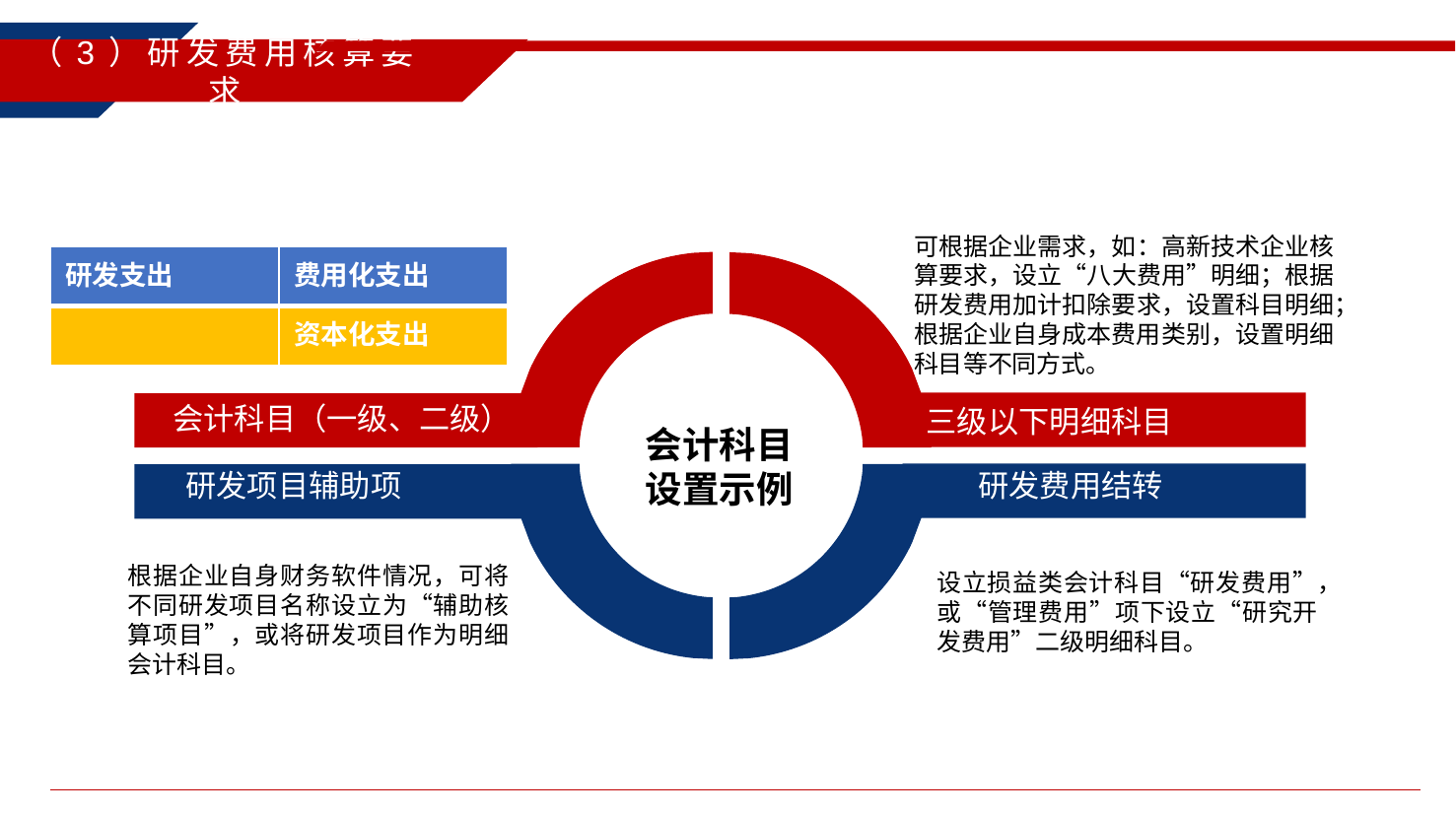

（3）研发费用核算要求

可根据企业需求，如：高新技术企业核算要求，设立“八大费用”明细；根据研发费用加计扣除要求，设置科目明细；根据企业自身成本费用类别，设置明细科目等不同方式。
| 研发支出 | 费用化支出 |
| --- | --- |
|  | 资本化支出 |

会计科目（一级、二级）
三级以下明细科目
会计科目
设置示例
研发项目辅助项
研发费用结转

根据企业自身财务软件情况，可将不同研发项目名称设立为“辅助核算项目”，或将研发项目作为明细会计科目。
设立损益类会计科目“研发费用”，或“管理费用”项下设立“研究开发费用”二级明细科目。